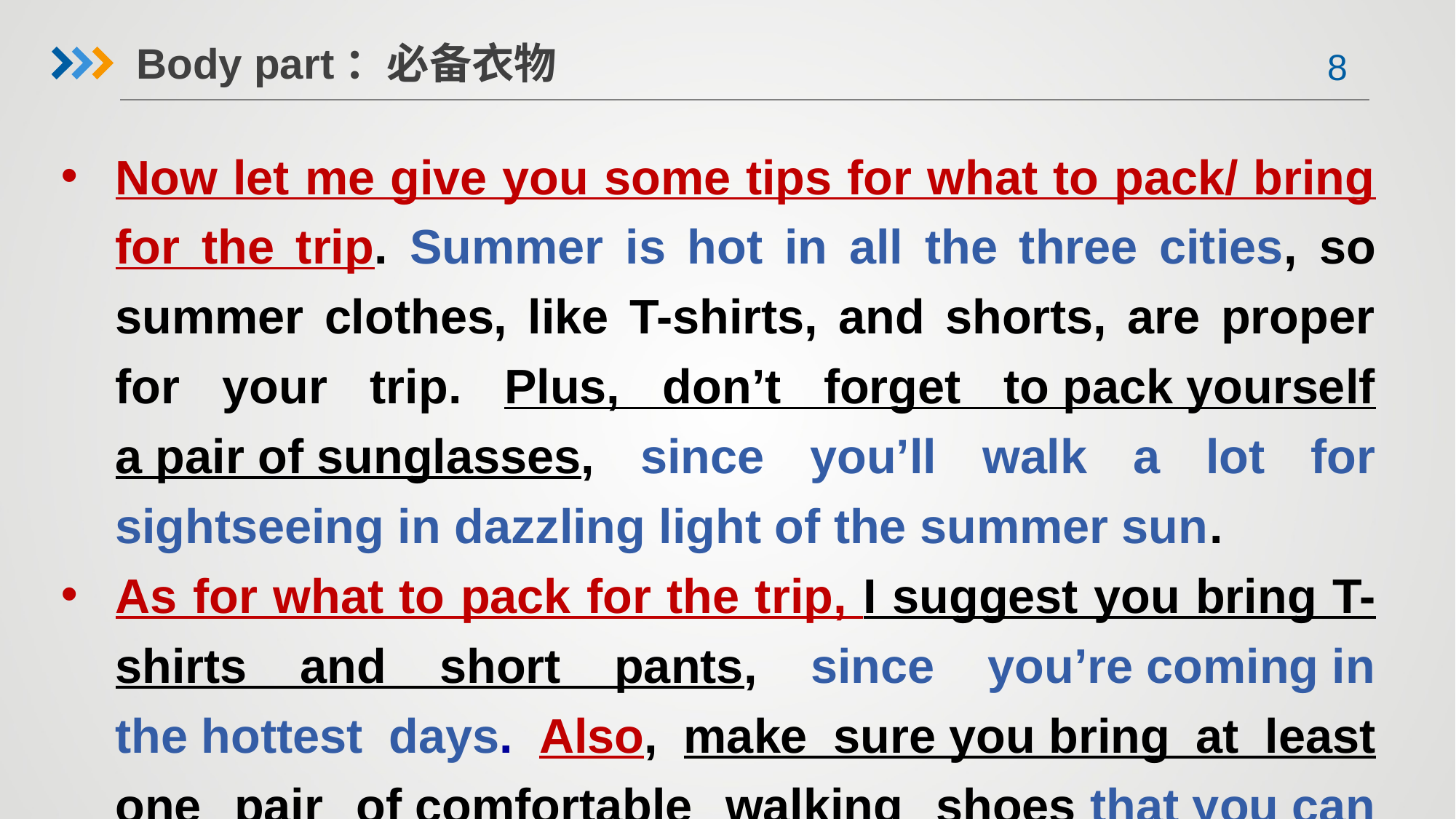

Body part：必备衣物
Now let me give you some tips for what to pack/ bring for the trip. Summer is hot in all the three cities, so summer clothes, like T-shirts, and shorts, are proper for your trip. Plus, don’t forget to pack yourself a pair of sunglasses, since you’ll walk a lot for sightseeing in dazzling light of the summer sun.
As for what to pack for the trip, I suggest you bring T-shirts and short pants, since you’re coming in the hottest days. Also, make sure you bring at least one pair of comfortable walking shoes that you can wear daily for sightseeing.